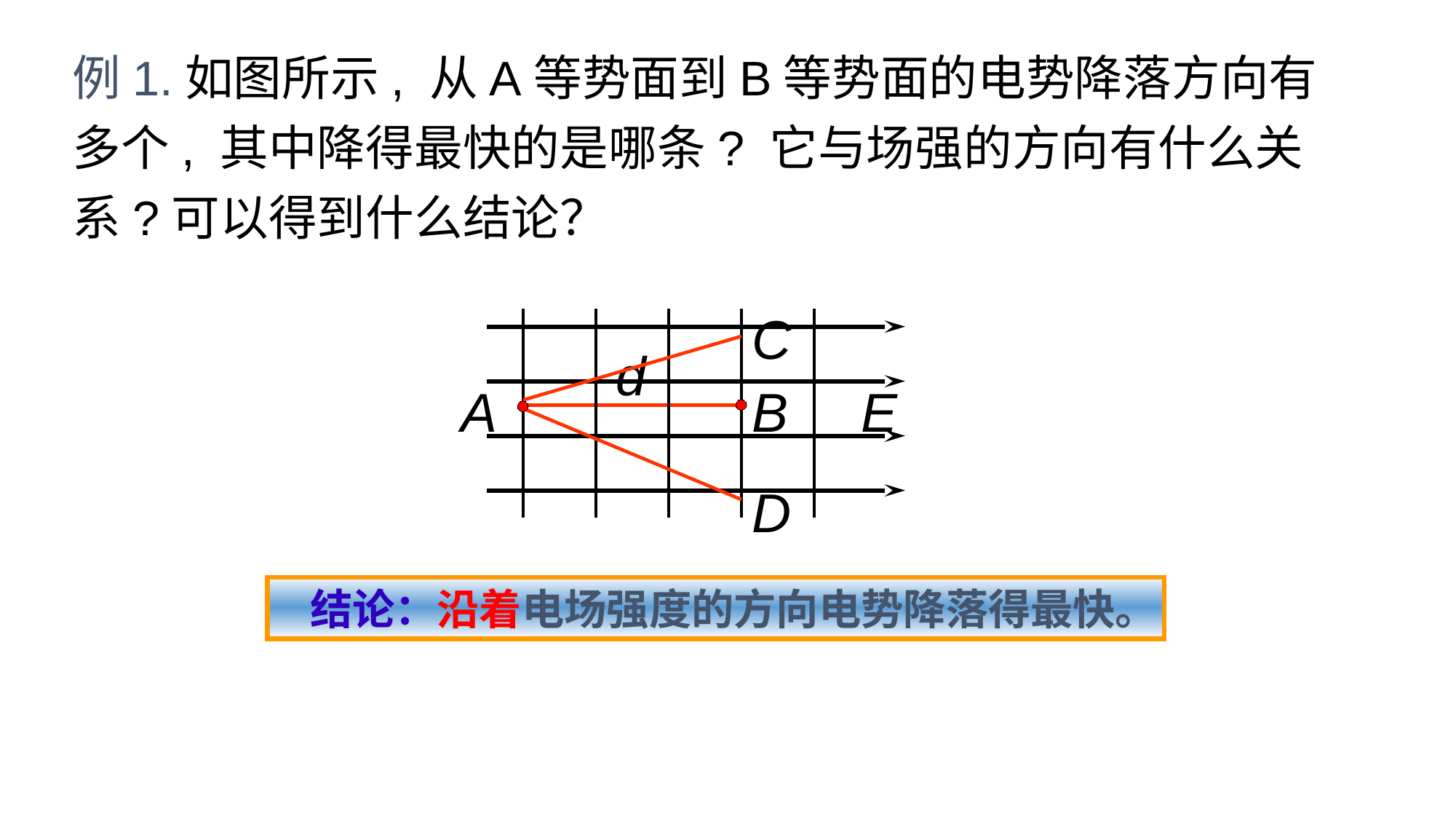

例1.如图所示, 从A等势面到B等势面的电势降落方向有多个, 其中降得最快的是哪条? 它与场强的方向有什么关系?可以得到什么结论？
C
d
A
B
E

D
   结论：沿着电场强度的方向电势降落得最快。